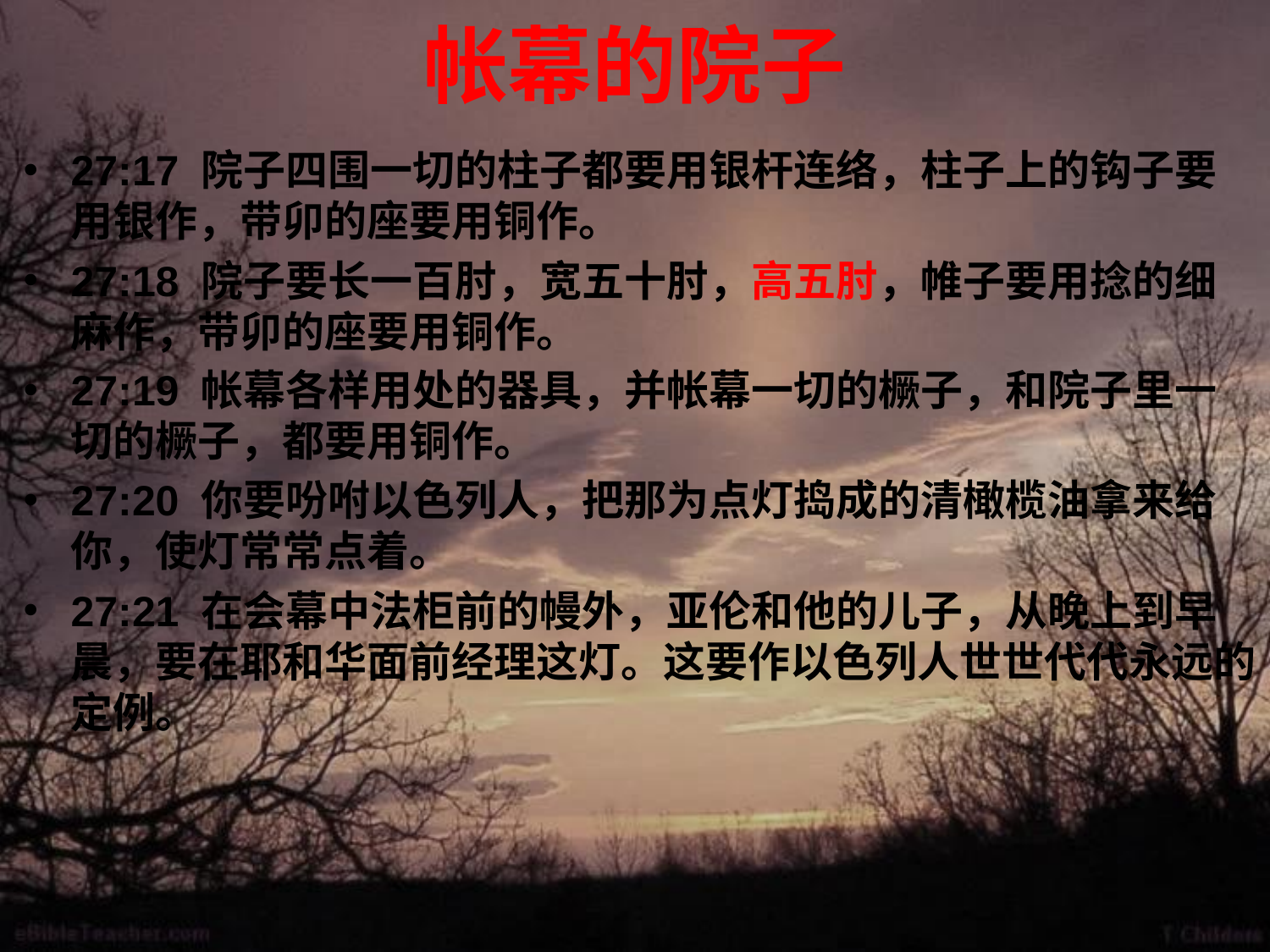

# 帐幕的院子
27:17 院子四围一切的柱子都要用银杆连络，柱子上的钩子要用银作，带卯的座要用铜作。
27:18 院子要长一百肘，宽五十肘，高五肘，帷子要用捻的细麻作，带卯的座要用铜作。
27:19 帐幕各样用处的器具，并帐幕一切的橛子，和院子里一切的橛子，都要用铜作。
27:20 你要吩咐以色列人，把那为点灯捣成的清橄榄油拿来给你，使灯常常点着。
27:21 在会幕中法柜前的幔外，亚伦和他的儿子，从晚上到早晨，要在耶和华面前经理这灯。这要作以色列人世世代代永远的定例。